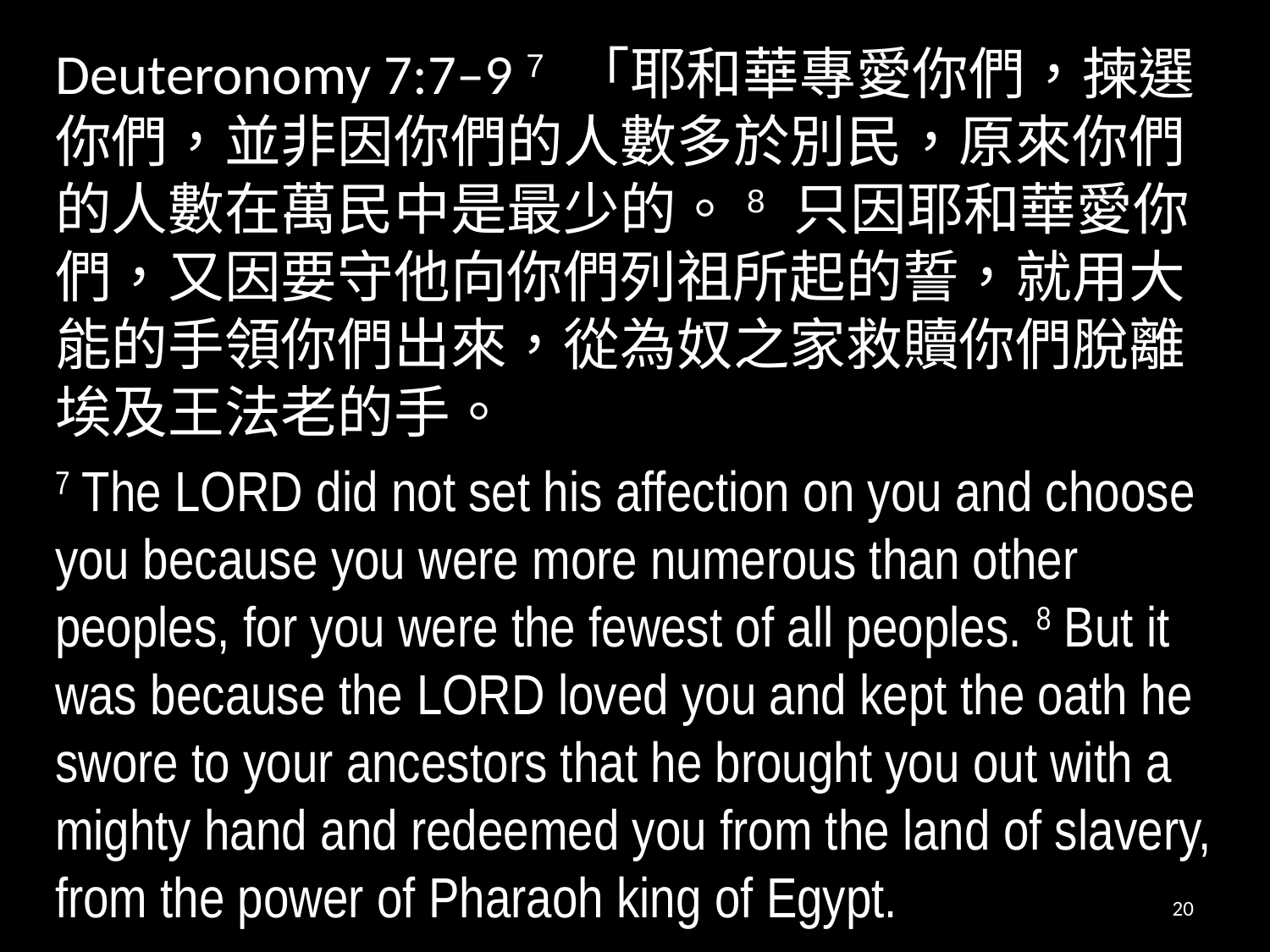

Deuteronomy 7:7–9 7 「耶和華專愛你們，揀選你們，並非因你們的人數多於別民，原來你們的人數在萬民中是最少的。8 只因耶和華愛你們，又因要守他向你們列祖所起的誓，就用大能的手領你們出來，從為奴之家救贖你們脫離埃及王法老的手。
7 The Lord did not set his affection on you and choose you because you were more numerous than other peoples, for you were the fewest of all peoples. 8 But it was because the Lord loved you and kept the oath he swore to your ancestors that he brought you out with a mighty hand and redeemed you from the land of slavery, from the power of Pharaoh king of Egypt.
20